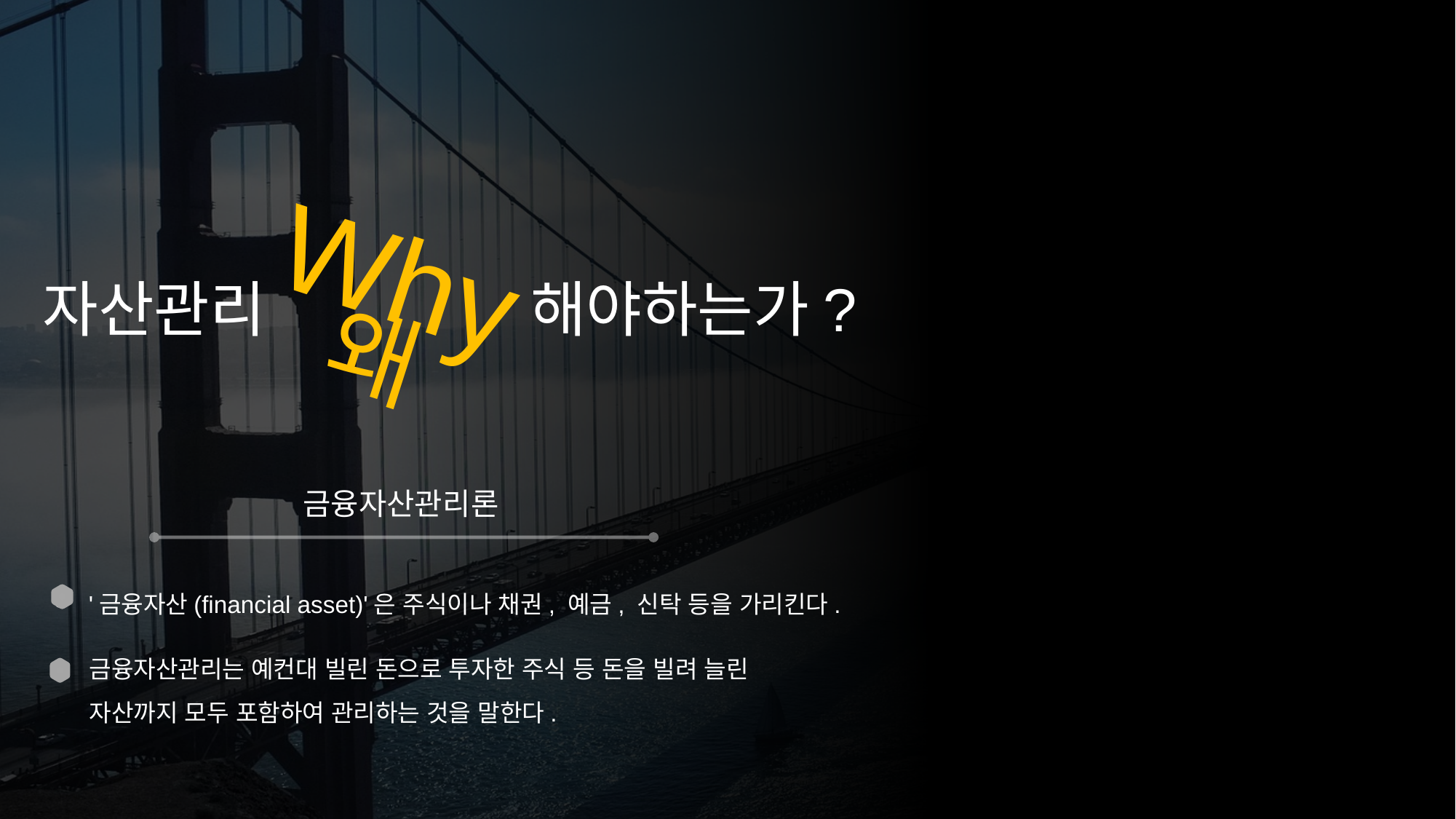

Why
왜
자산관리
해야하는가?
금융자산관리론
'금융자산(financial asset)'은 주식이나 채권, 예금, 신탁 등을 가리킨다.

금융자산관리는 예컨대 빌린 돈으로 투자한 주식 등 돈을 빌려 늘린 자산까지 모두 포함하여 관리하는 것을 말한다.